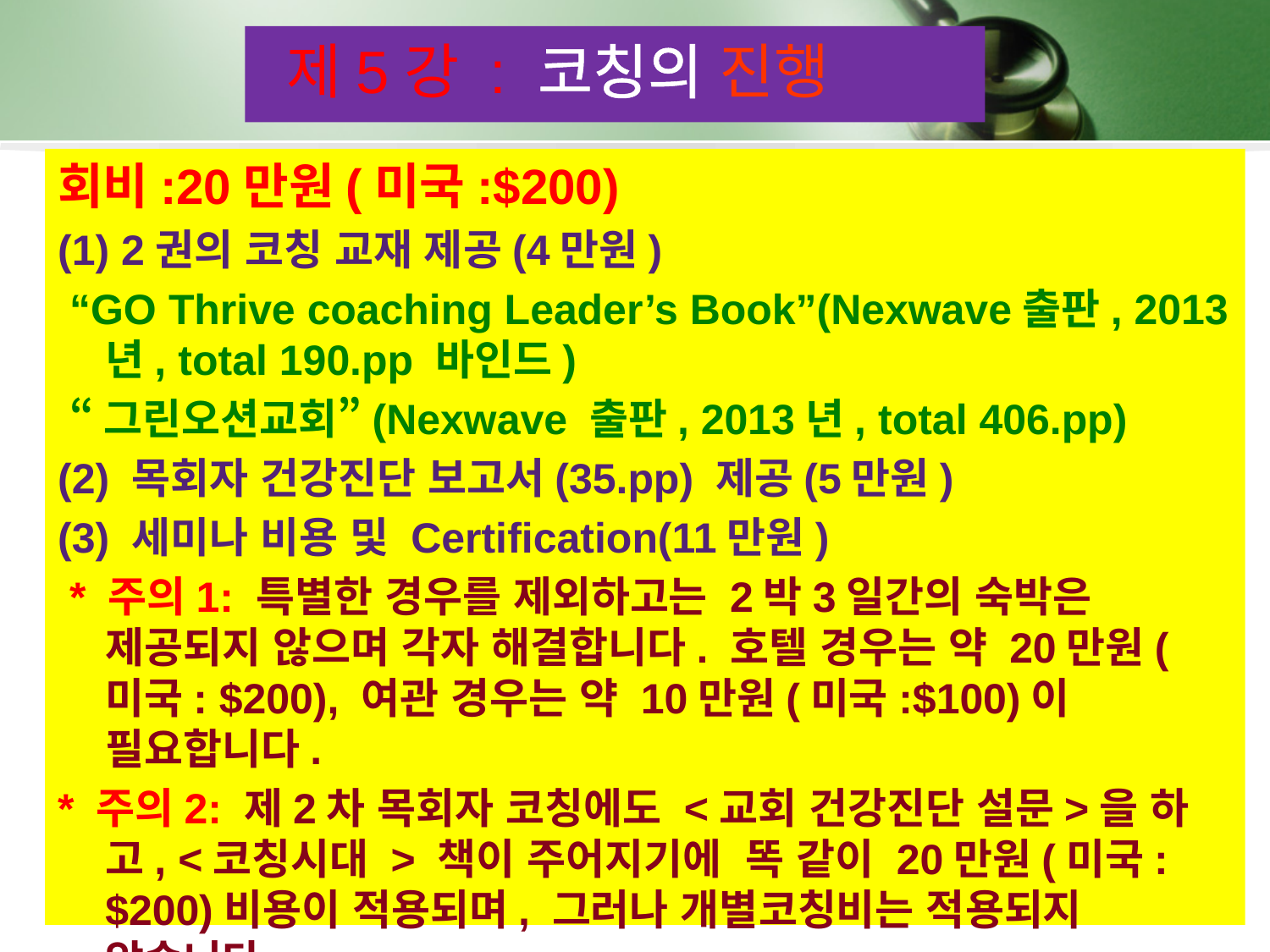

제5강 : 코칭의 진행
회비:20만원(미국:$200)
(1) 2권의 코칭 교재 제공(4만원)
 “GO Thrive coaching Leader’s Book”(Nexwave출판, 2013년, total 190.pp 바인드)
 “그린오션교회”(Nexwave 출판, 2013년, total 406.pp)
(2) 목회자 건강진단 보고서(35.pp) 제공(5만원)
(3) 세미나 비용 및 Certification(11만원)
 * 주의1: 특별한 경우를 제외하고는 2박3일간의 숙박은 제공되지 않으며 각자 해결합니다. 호텔 경우는 약 20만원(미국: $200), 여관 경우는 약 10만원(미국:$100)이 필요합니다.
* 주의2: 제2차 목회자 코칭에도 <교회 건강진단 설문>을 하고, <코칭시대 > 책이 주어지기에  똑 같이 20만원(미국:$200)비용이 적용되며, 그러나 개별코칭비는 적용되지 않습니다.